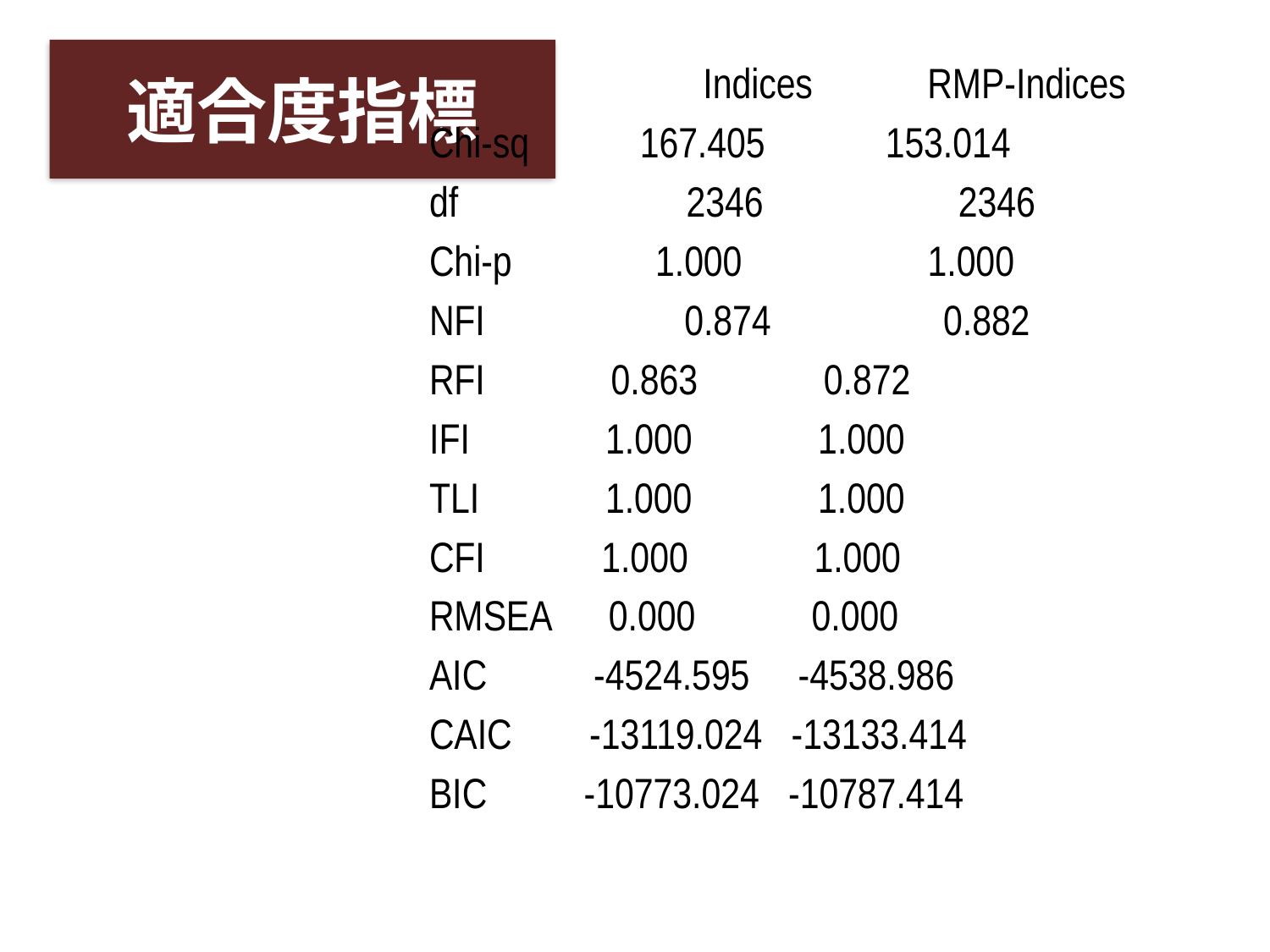

# 適合度指標
　　　　　 　Indices　　 RMP-Indices
Chi-sq 　    167.405  　    153.014
df 　　　　   2346　  　　   2346
Chi-p 　　   1.000　　　    1.000
NFI　　　 　0.874  　　     0.882
RFI             0.863             0.872
IFI              1.000             1.000
TLI             1.000             1.000
CFI            1.000             1.000
RMSEA      0.000            0.000
AIC           -4524.595     -4538.986
CAIC        -13119.024   -13133.414
BIC          -10773.024   -10787.414